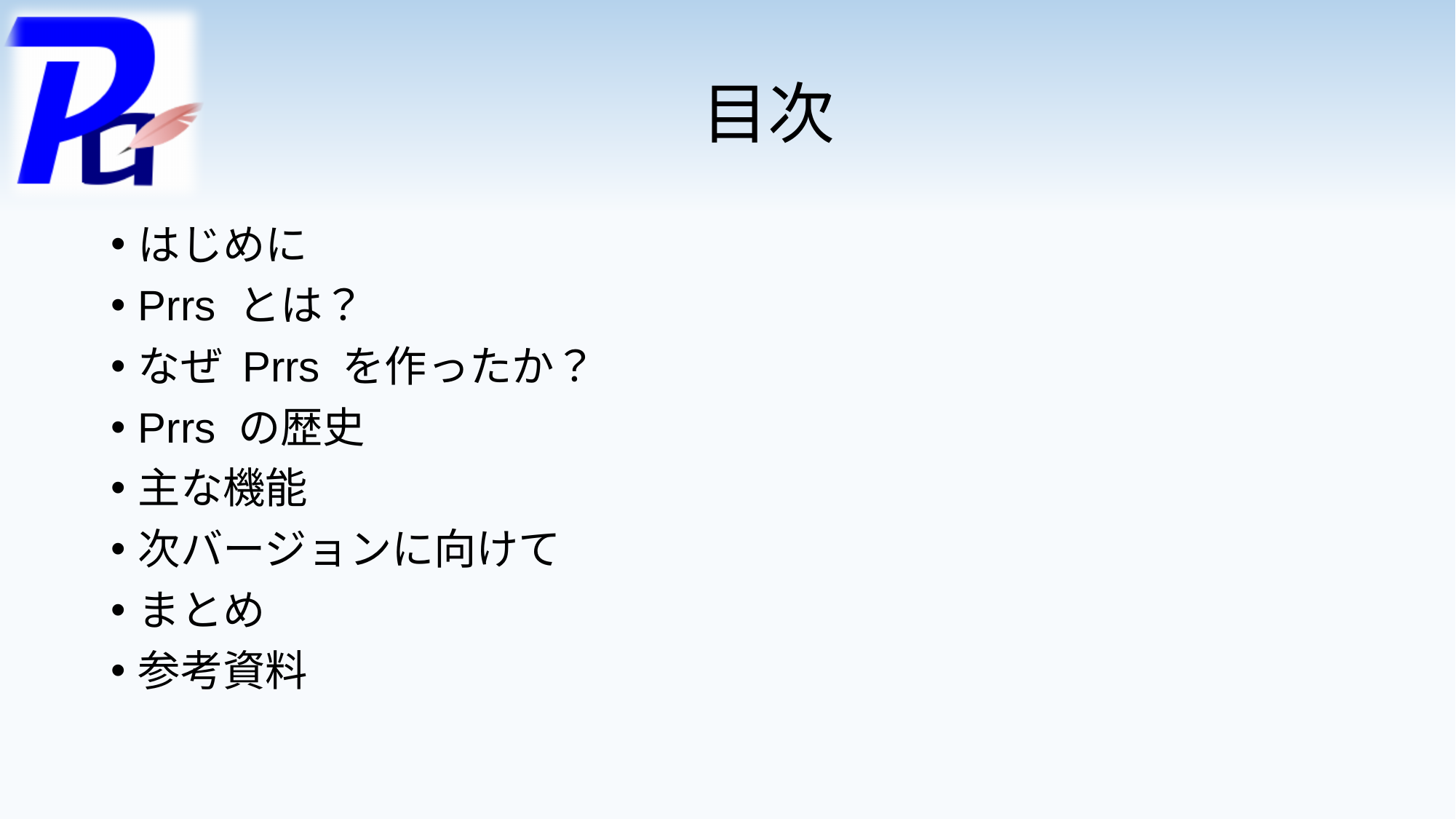

# 目次
はじめに
Prrs とは？
なぜ Prrs を作ったか？
Prrs の歴史
主な機能
次バージョンに向けて
まとめ
参考資料